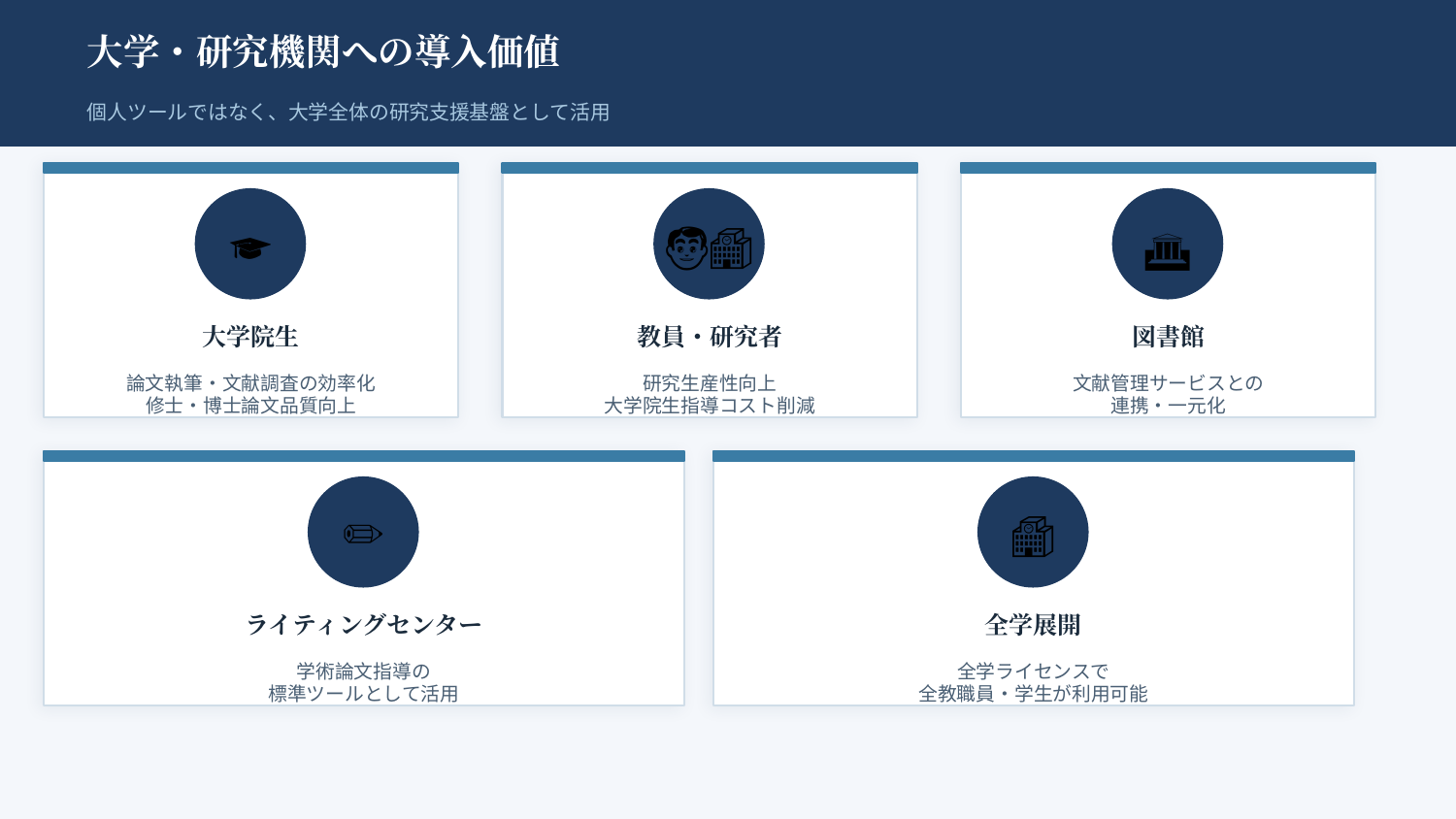

大学・研究機関への導入価値
個人ツールではなく、大学全体の研究支援基盤として活用

🎓

👨‍🏫

🏛️
大学院生
教員・研究者
図書館
論文執筆・文献調査の効率化
修士・博士論文品質向上
研究生産性向上
大学院生指導コスト削減
文献管理サービスとの
連携・一元化

✏️

🏫
ライティングセンター
全学展開
学術論文指導の
標準ツールとして活用
全学ライセンスで
全教職員・学生が利用可能